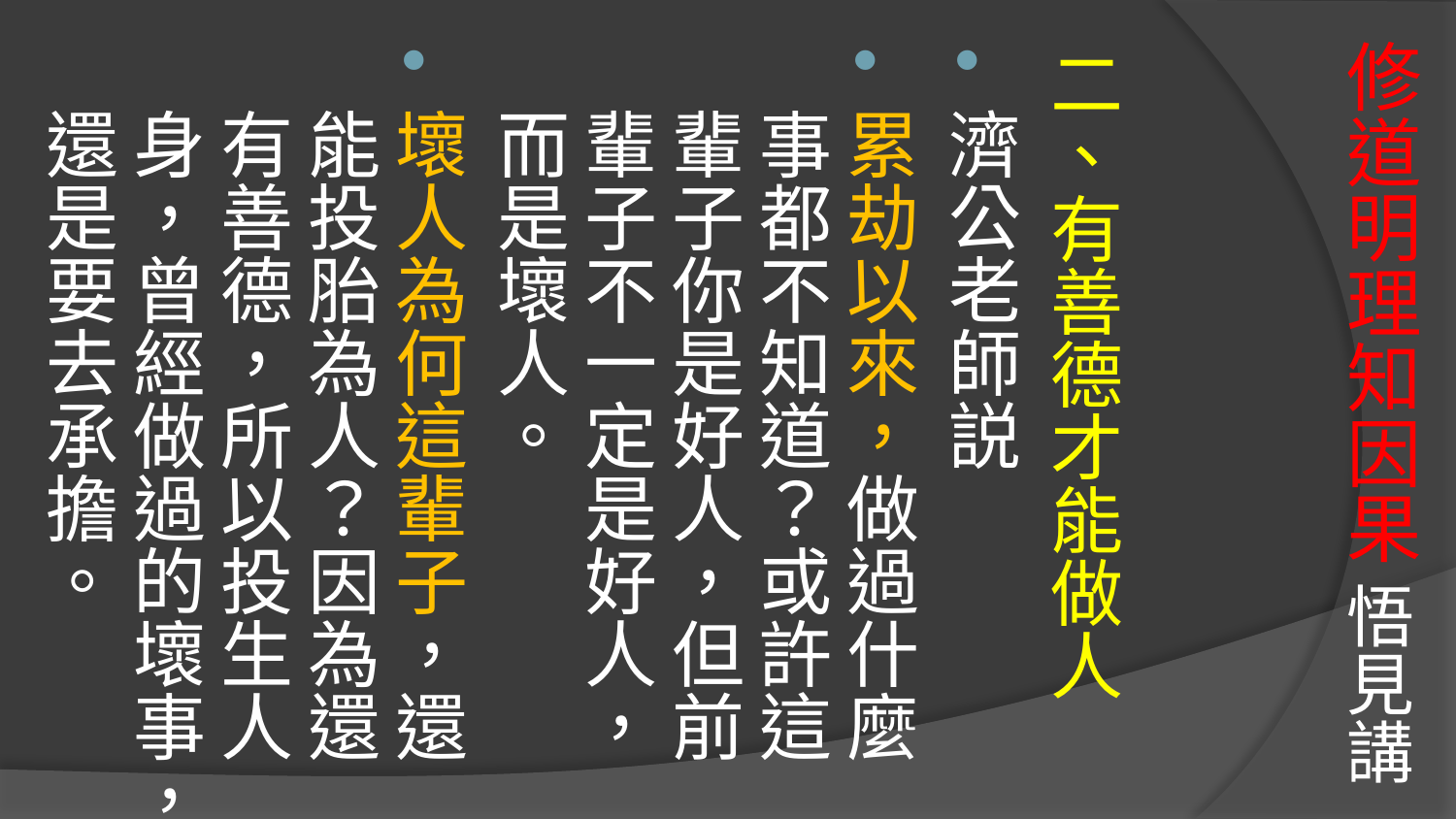

二、有善德才能做人
濟公老師説
累劫以來，做過什麼事都不知道？或許這輩子你是好人，但前輩子不一定是好人，而是壞人。
壞人為何這輩子，還能投胎為人？因為還有善德，所以投生人身，曾經做過的壞事，還是要去承擔。
# 修道明理知因果 悟見講